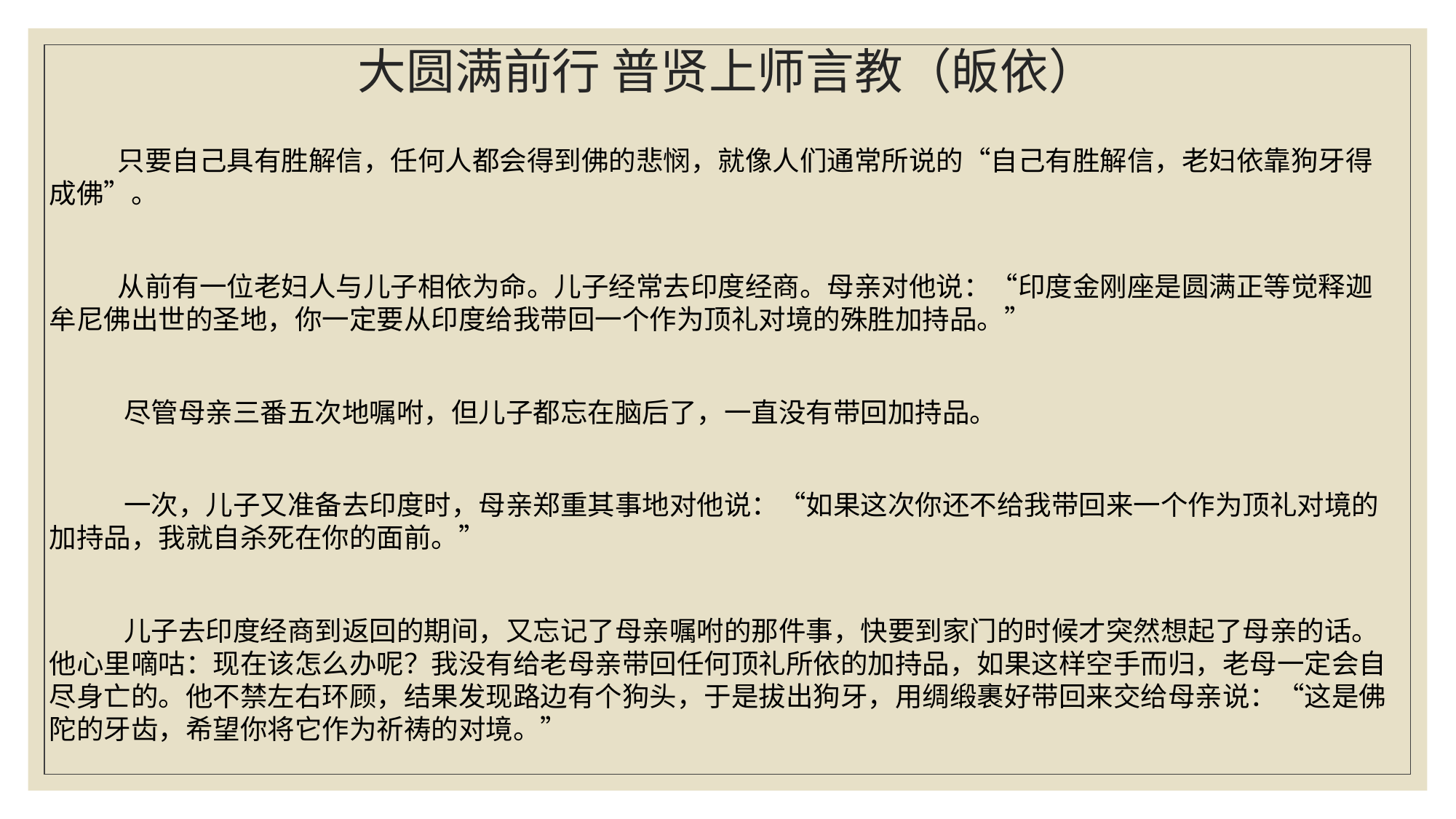

# 大圆满前行 普贤上师言教（皈依）
          只要自己具有胜解信，任何人都会得到佛的悲悯，就像人们通常所说的“自己有胜解信，老妇依靠狗牙得成佛”。

          从前有一位老妇人与儿子相依为命。儿子经常去印度经商。母亲对他说：“印度金刚座是圆满正等觉释迦牟尼佛出世的圣地，你一定要从印度给我带回一个作为顶礼对境的殊胜加持品。”

           尽管母亲三番五次地嘱咐，但儿子都忘在脑后了，一直没有带回加持品。

           一次，儿子又准备去印度时，母亲郑重其事地对他说：“如果这次你还不给我带回来一个作为顶礼对境的加持品，我就自杀死在你的面前。”

           儿子去印度经商到返回的期间，又忘记了母亲嘱咐的那件事，快要到家门的时候才突然想起了母亲的话。他心里嘀咕：现在该怎么办呢？我没有给老母亲带回任何顶礼所依的加持品，如果这样空手而归，老母一定会自尽身亡的。他不禁左右环顾，结果发现路边有个狗头，于是拔出狗牙，用绸缎裹好带回来交给母亲说：“这是佛陀的牙齿，希望你将它作为祈祷的对境。”